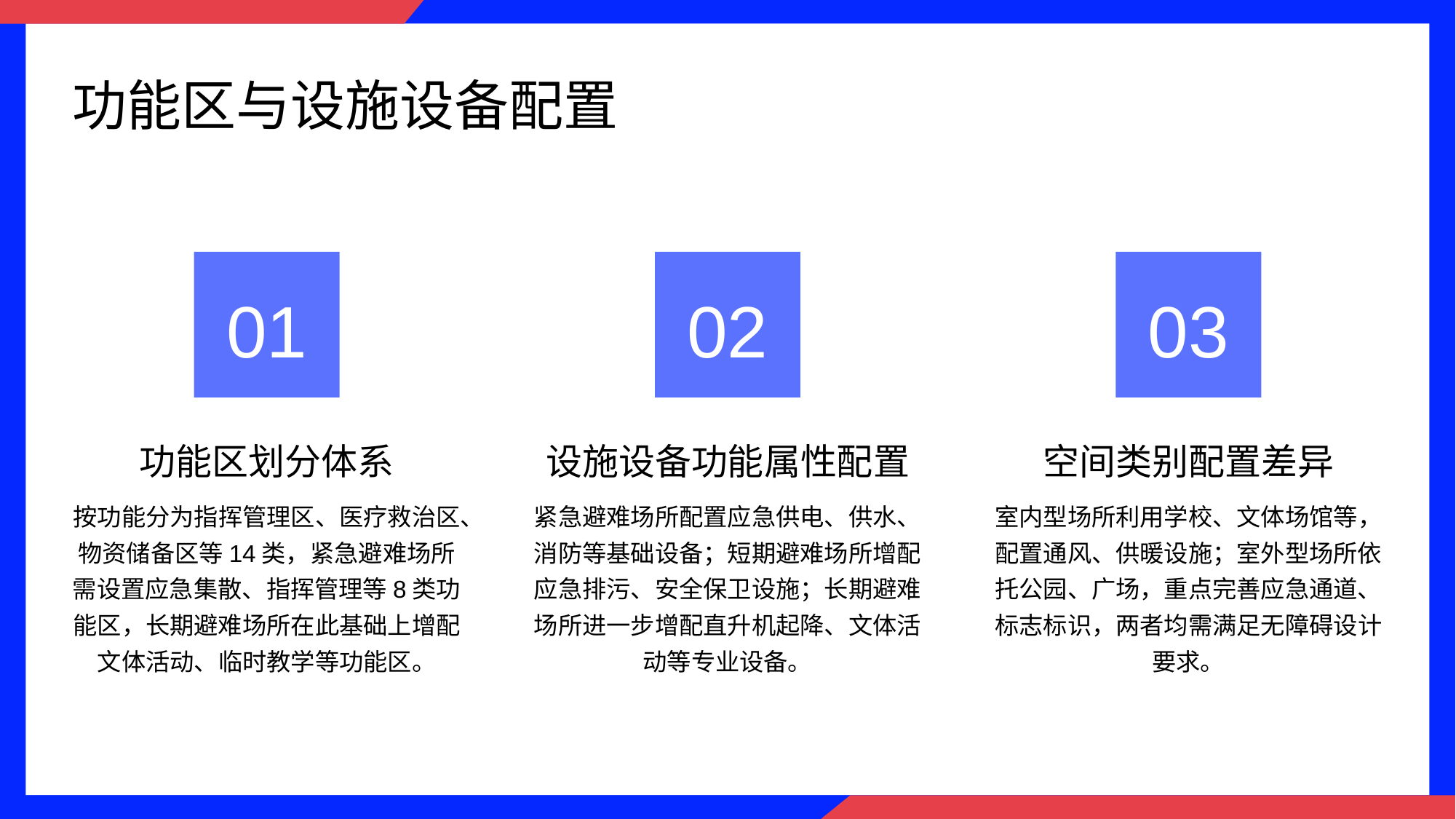

功能区与设施设备配置

01
02
03
功能区划分体系
设施设备功能属性配置
空间类别配置差异
按功能分为指挥管理区、医疗救治区、物资储备区等14类，紧急避难场所需设置应急集散、指挥管理等8类功能区，长期避难场所在此基础上增配文体活动、临时教学等功能区。
紧急避难场所配置应急供电、供水、消防等基础设备；短期避难场所增配应急排污、安全保卫设施；长期避难场所进一步增配直升机起降、文体活动等专业设备。
室内型场所利用学校、文体场馆等，配置通风、供暖设施；室外型场所依托公园、广场，重点完善应急通道、标志标识，两者均需满足无障碍设计要求。